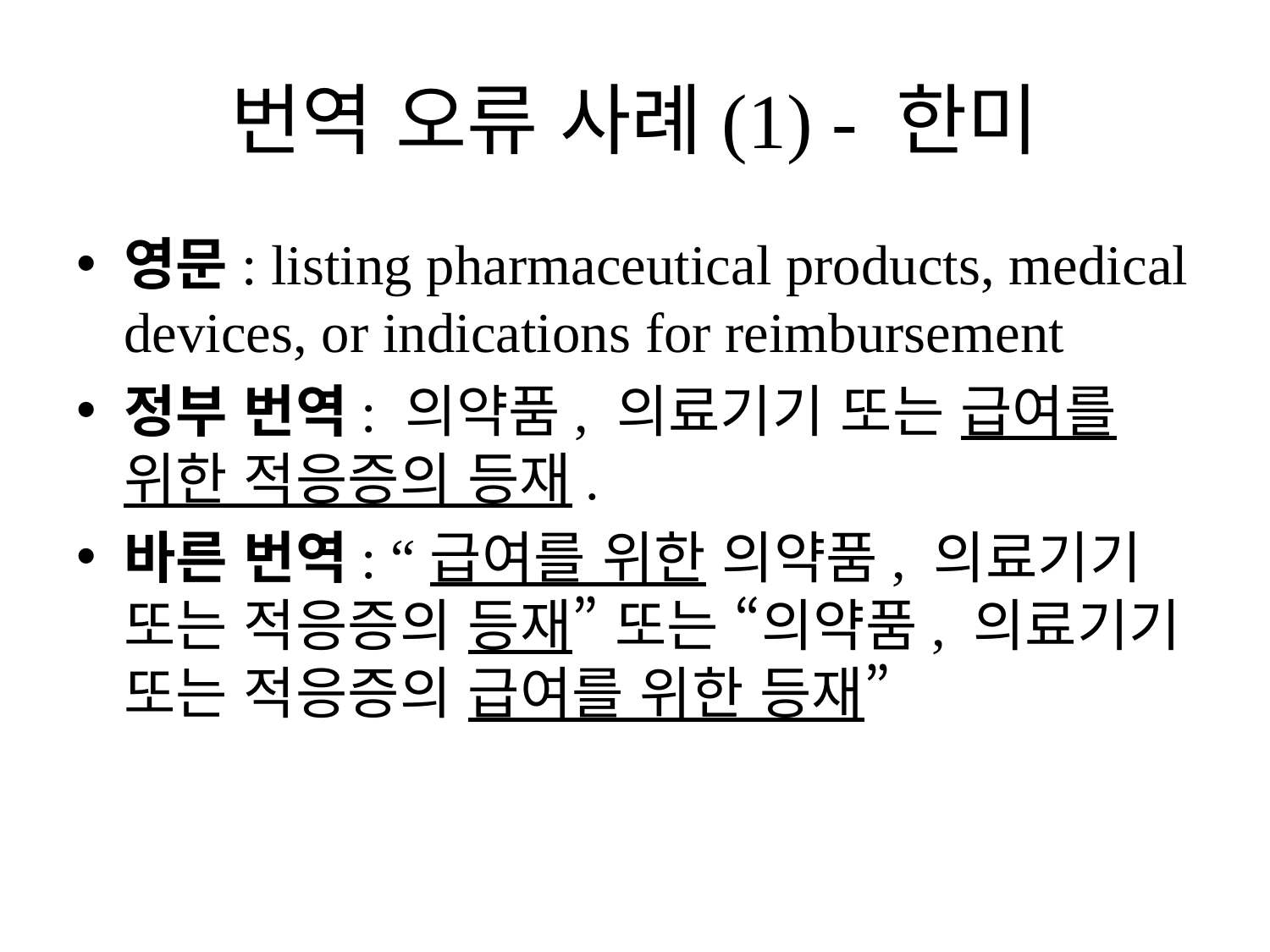

# 번역 오류 사례(1) - 한미
영문: listing pharmaceutical products, medical devices, or indications for reimbursement
정부 번역: 의약품, 의료기기 또는 급여를 위한 적응증의 등재.
바른 번역: “급여를 위한 의약품, 의료기기 또는 적응증의 등재” 또는 “의약품, 의료기기 또는 적응증의 급여를 위한 등재”